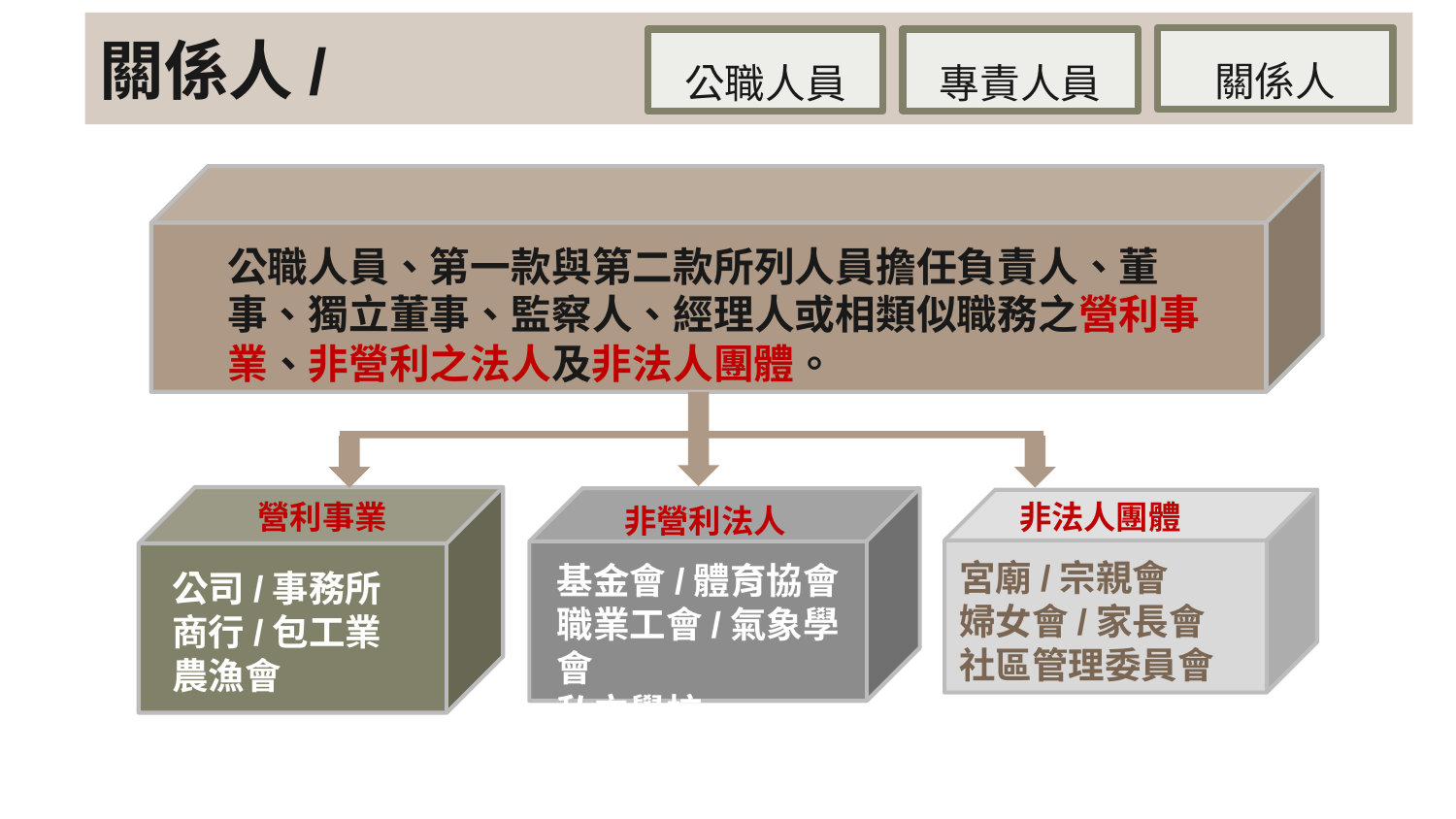

# 關係人/
關係人
公職人員
專責人員

公職人員、第一款與第二款所列人員擔任負責人、董事、獨立董事、監察人、經理人或相類似職務之營利事業、非營利之法人及非法人團體。

營利事業
非法人團體
非營利法人

宮廟/宗親會
婦女會/家長會
社區管理委員會
基金會/體育協會
職業工會/氣象學會
私立學校
公司/事務所
商行/包工業
農漁會